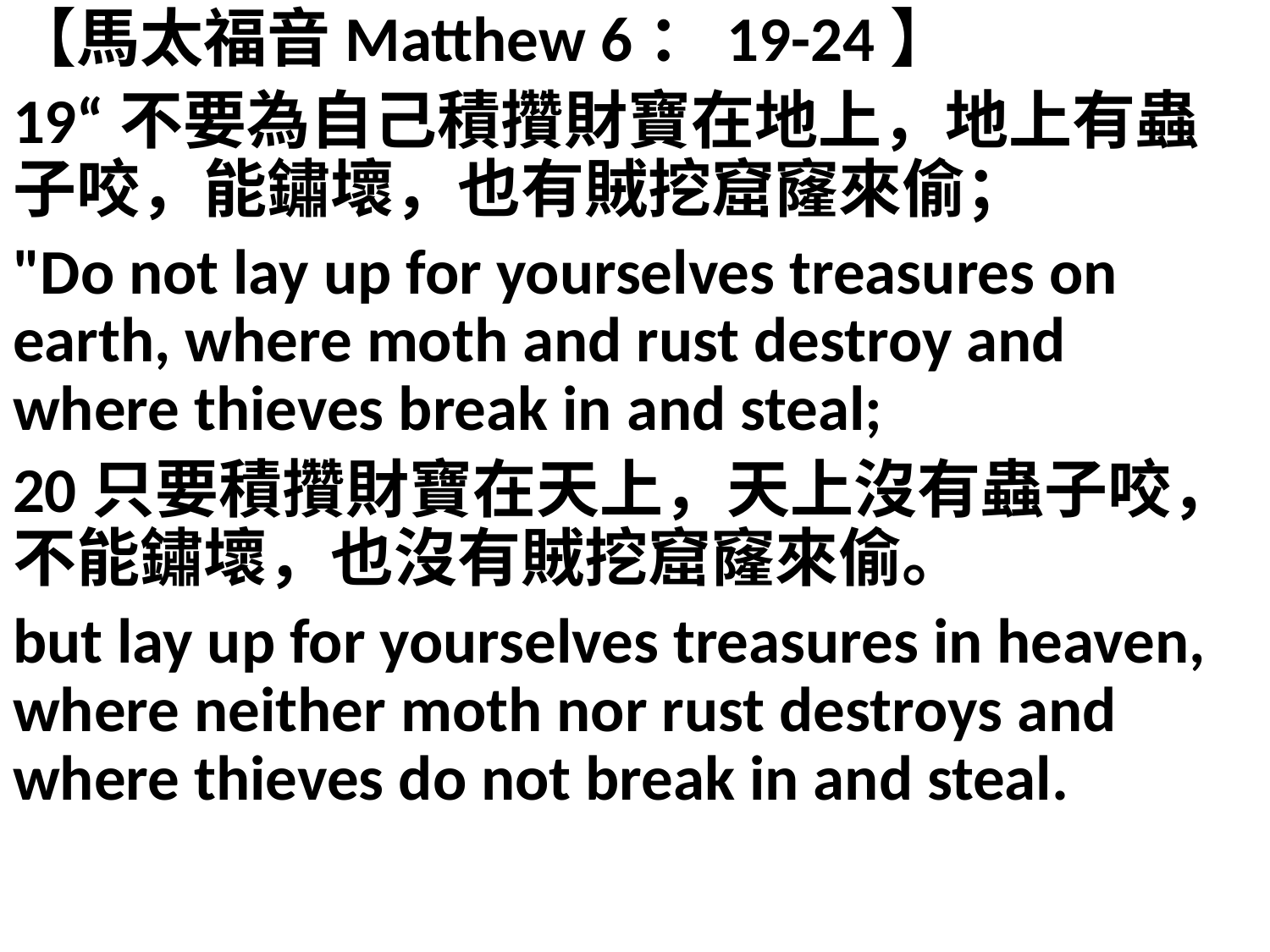

【馬太福音Matthew 6：19-24】
19“不要為自己積攢財寶在地上，地上有蟲子咬，能鏽壞，也有賊挖窟窿來偷；
"Do not lay up for yourselves treasures on earth, where moth and rust destroy and where thieves break in and steal;
20只要積攢財寶在天上，天上沒有蟲子咬，不能鏽壞，也沒有賊挖窟窿來偷。
but lay up for yourselves treasures in heaven, where neither moth nor rust destroys and where thieves do not break in and steal.